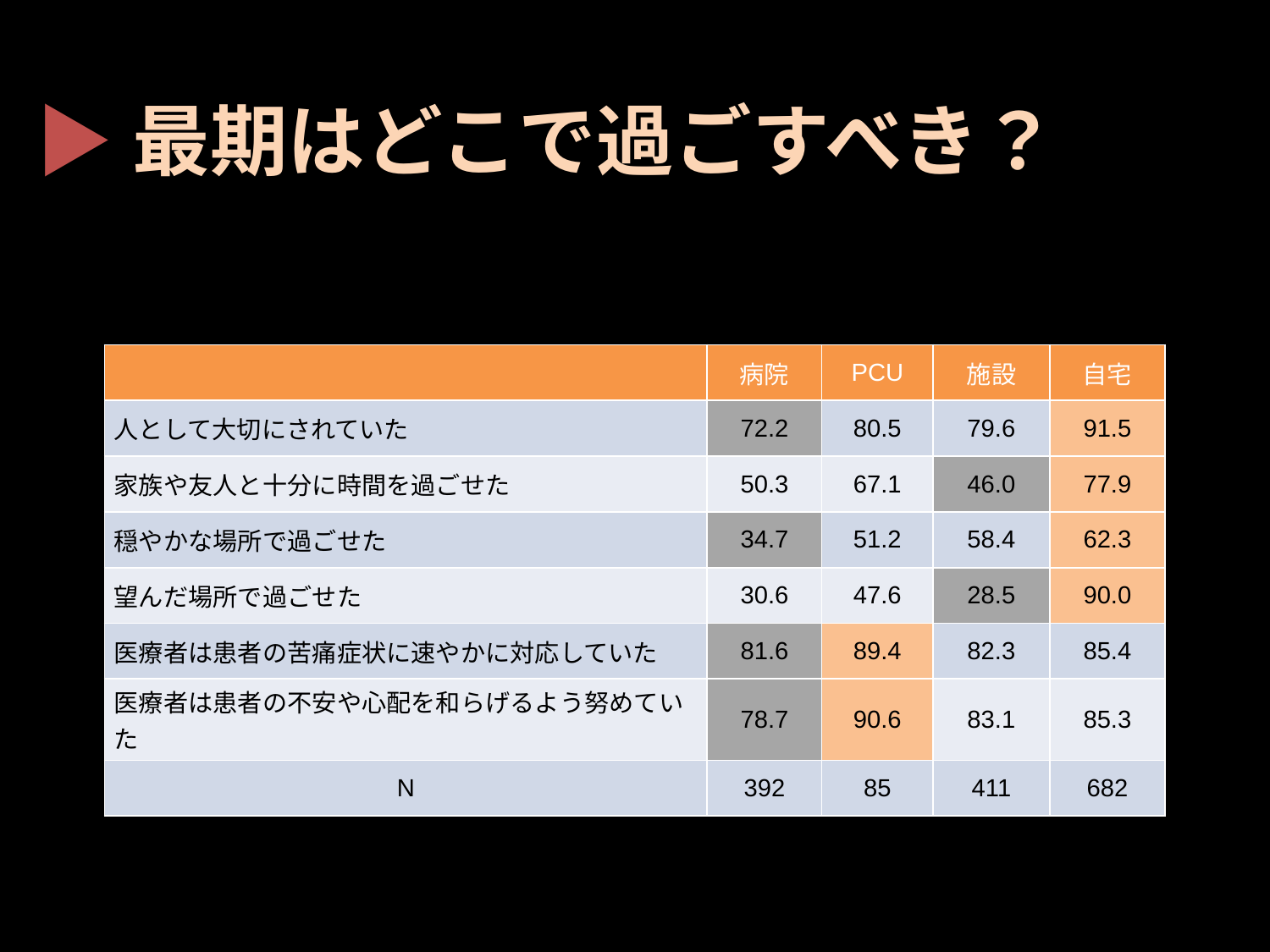

▶最期はどこで過ごすべき？
|  | 病院 | PCU | 施設 | 自宅 |
| --- | --- | --- | --- | --- |
| 人として大切にされていた | 72.2 | 80.5 | 79.6 | 91.5 |
| 家族や友人と十分に時間を過ごせた | 50.3 | 67.1 | 46.0 | 77.9 |
| 穏やかな場所で過ごせた | 34.7 | 51.2 | 58.4 | 62.3 |
| 望んだ場所で過ごせた | 30.6 | 47.6 | 28.5 | 90.0 |
| 医療者は患者の苦痛症状に速やかに対応していた | 81.6 | 89.4 | 82.3 | 85.4 |
| 医療者は患者の不安や心配を和らげるよう努めていた | 78.7 | 90.6 | 83.1 | 85.3 |
| N | 392 | 85 | 411 | 682 |